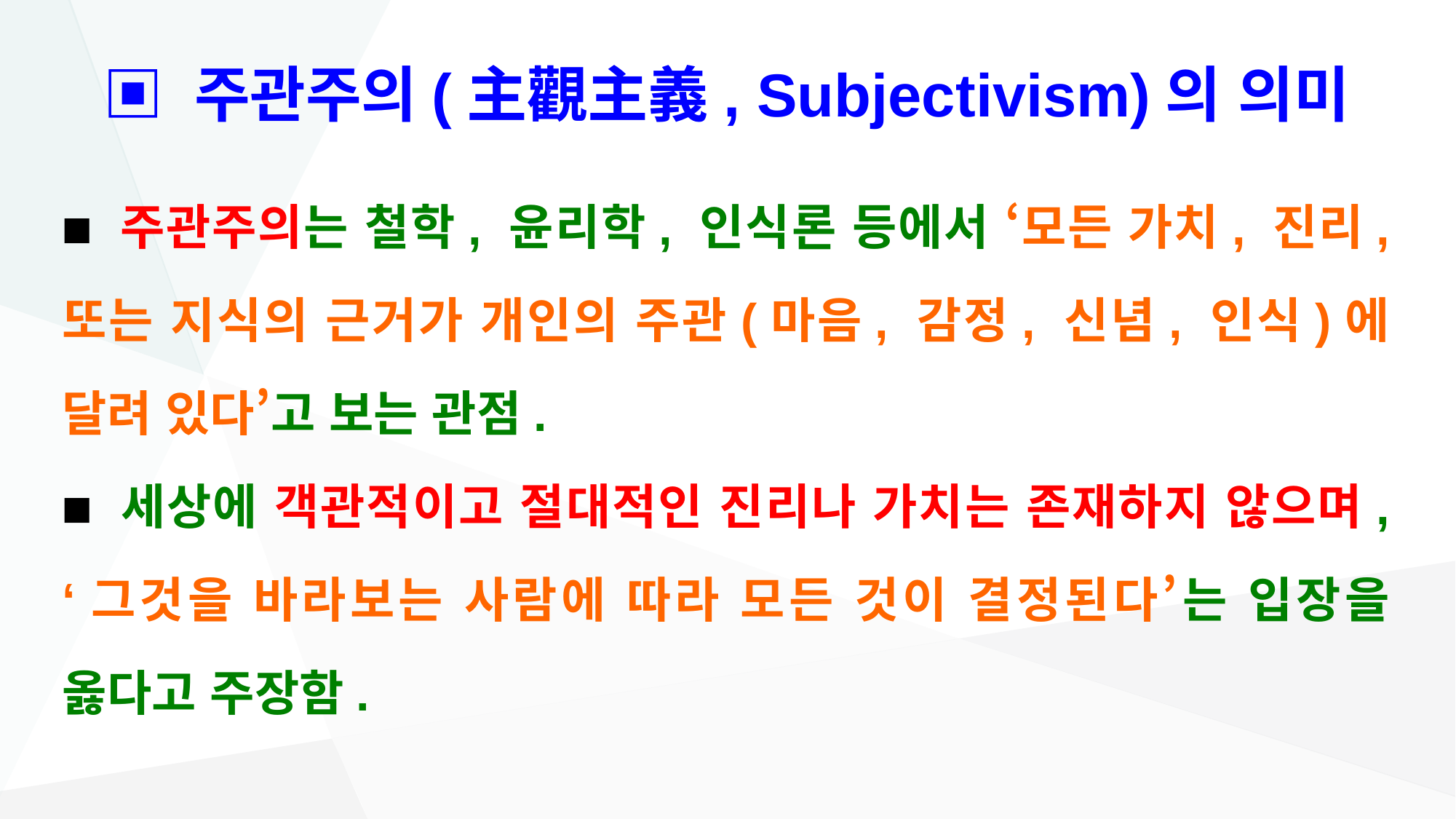

# ▣ 주관주의(主觀主義, Subjectivism)의 의미
◼ 주관주의는 철학, 윤리학, 인식론 등에서 ‘모든 가치, 진리, 또는 지식의 근거가 개인의 주관(마음, 감정, 신념, 인식)에 달려 있다’고 보는 관점.
◼ 세상에 객관적이고 절대적인 진리나 가치는 존재하지 않으며, ‘그것을 바라보는 사람에 따라 모든 것이 결정된다’는 입장을 옳다고 주장함.